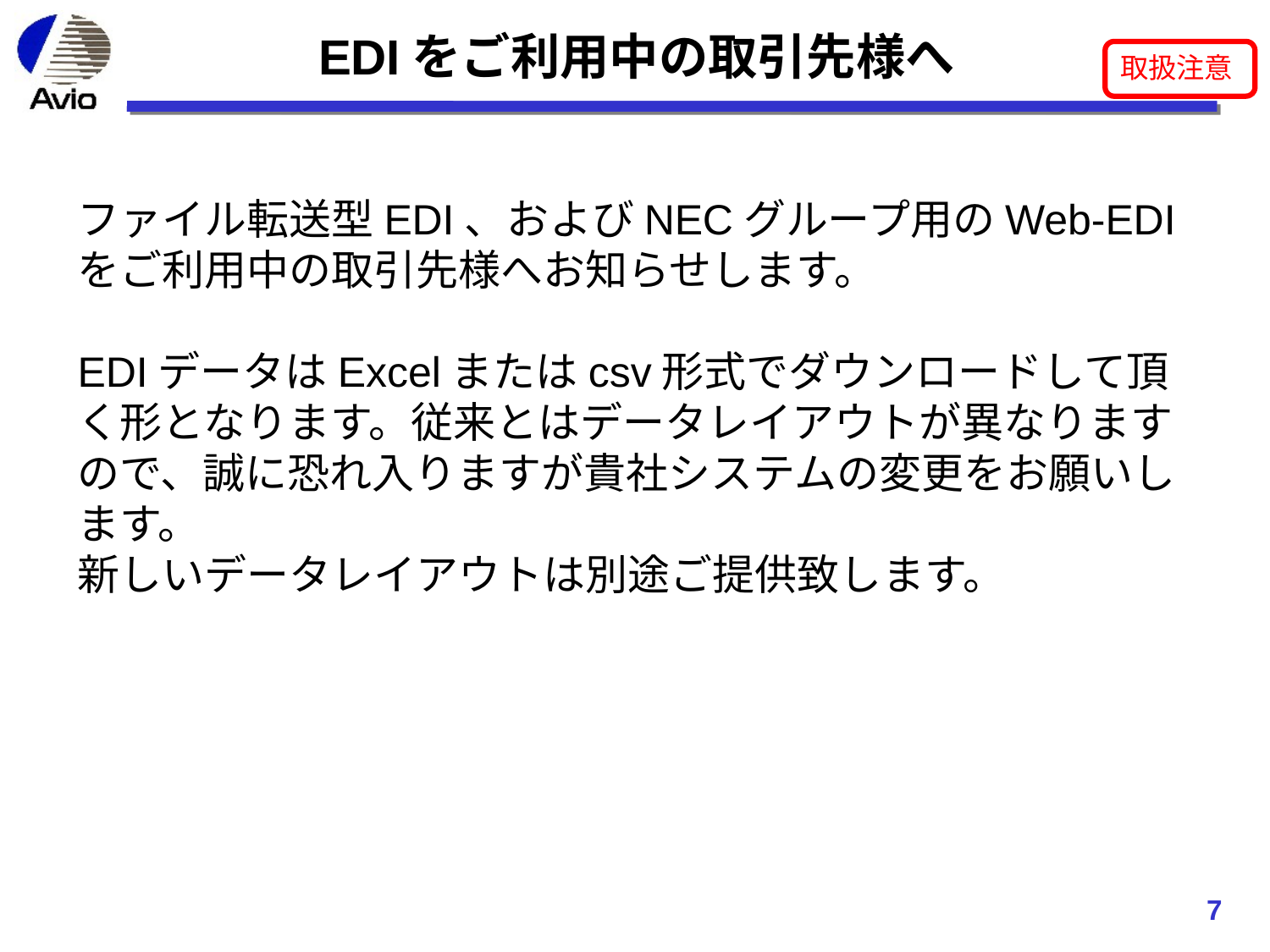

EDIをご利用中の取引先様へ
ファイル転送型EDI、およびNECグループ用のWeb-EDIをご利用中の取引先様へお知らせします。

EDIデータはExcelまたはcsv形式でダウンロードして頂く形となります。従来とはデータレイアウトが異なりますので、誠に恐れ入りますが貴社システムの変更をお願いします。
新しいデータレイアウトは別途ご提供致します。
7